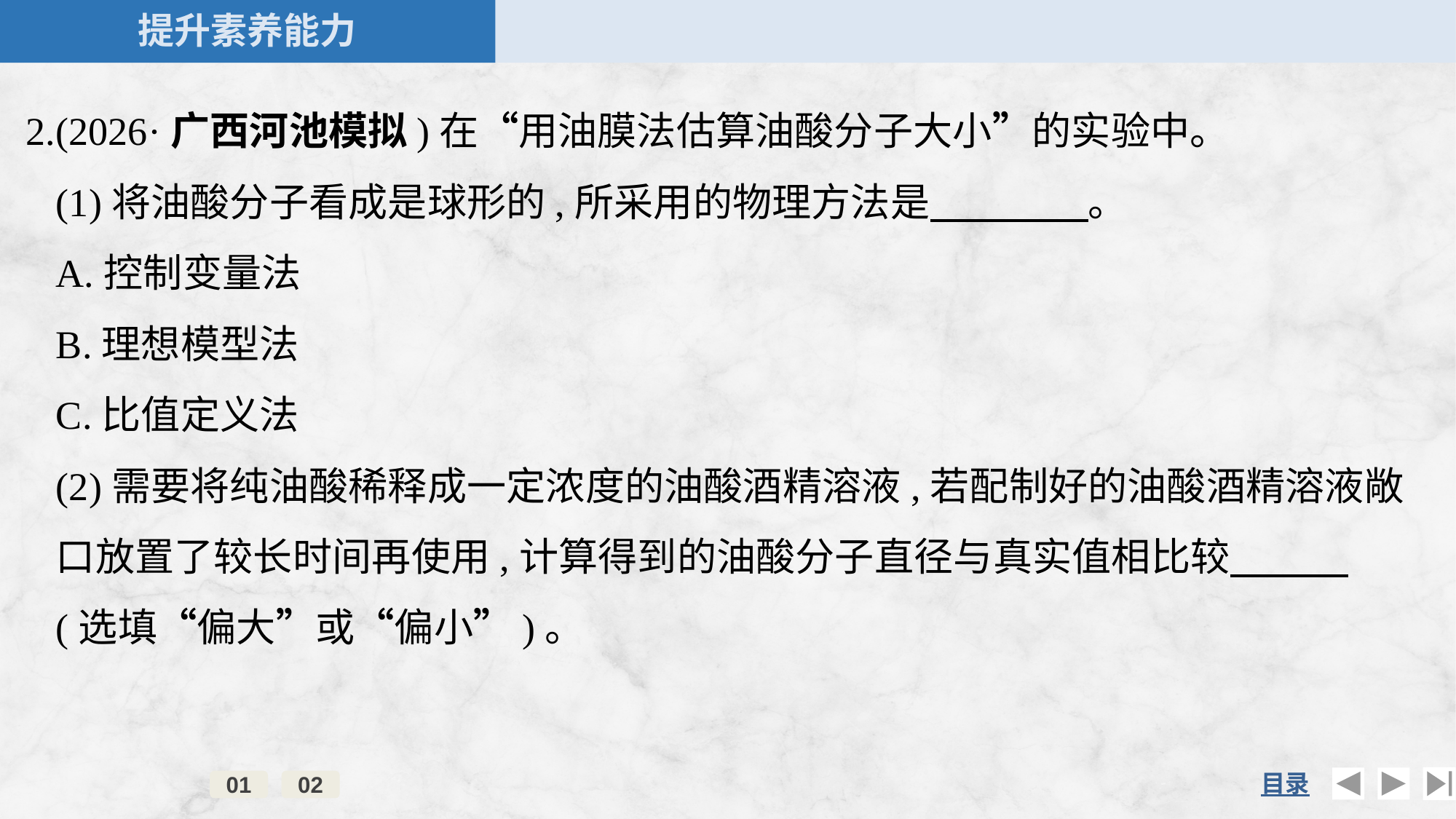

2.(2026·广西河池模拟)在“用油膜法估算油酸分子大小”的实验中。
	(1)将油酸分子看成是球形的,所采用的物理方法是　　　　。
A.控制变量法
B.理想模型法
C.比值定义法
	(2)需要将纯油酸稀释成一定浓度的油酸酒精溶液,若配制好的油酸酒精溶液敞口放置了较长时间再使用,计算得到的油酸分子直径与真实值相比较　　　(选填“偏大”或“偏小”)。